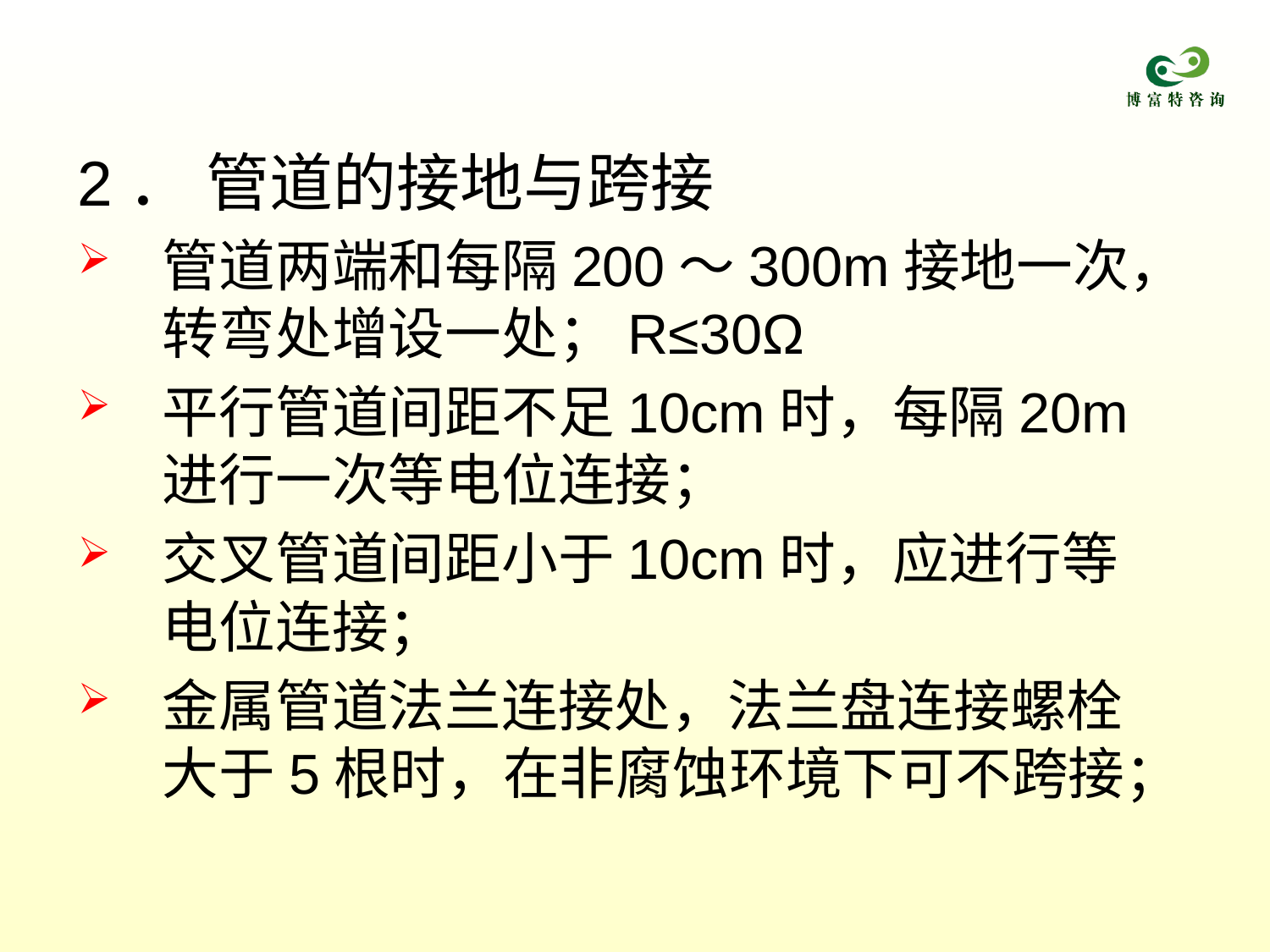

2． 管道的接地与跨接
管道两端和每隔200～300m接地一次，转弯处增设一处；R≤30Ω
平行管道间距不足10cm时，每隔20m进行一次等电位连接；
交叉管道间距小于10cm时，应进行等电位连接；
金属管道法兰连接处，法兰盘连接螺栓大于5根时，在非腐蚀环境下可不跨接；
105